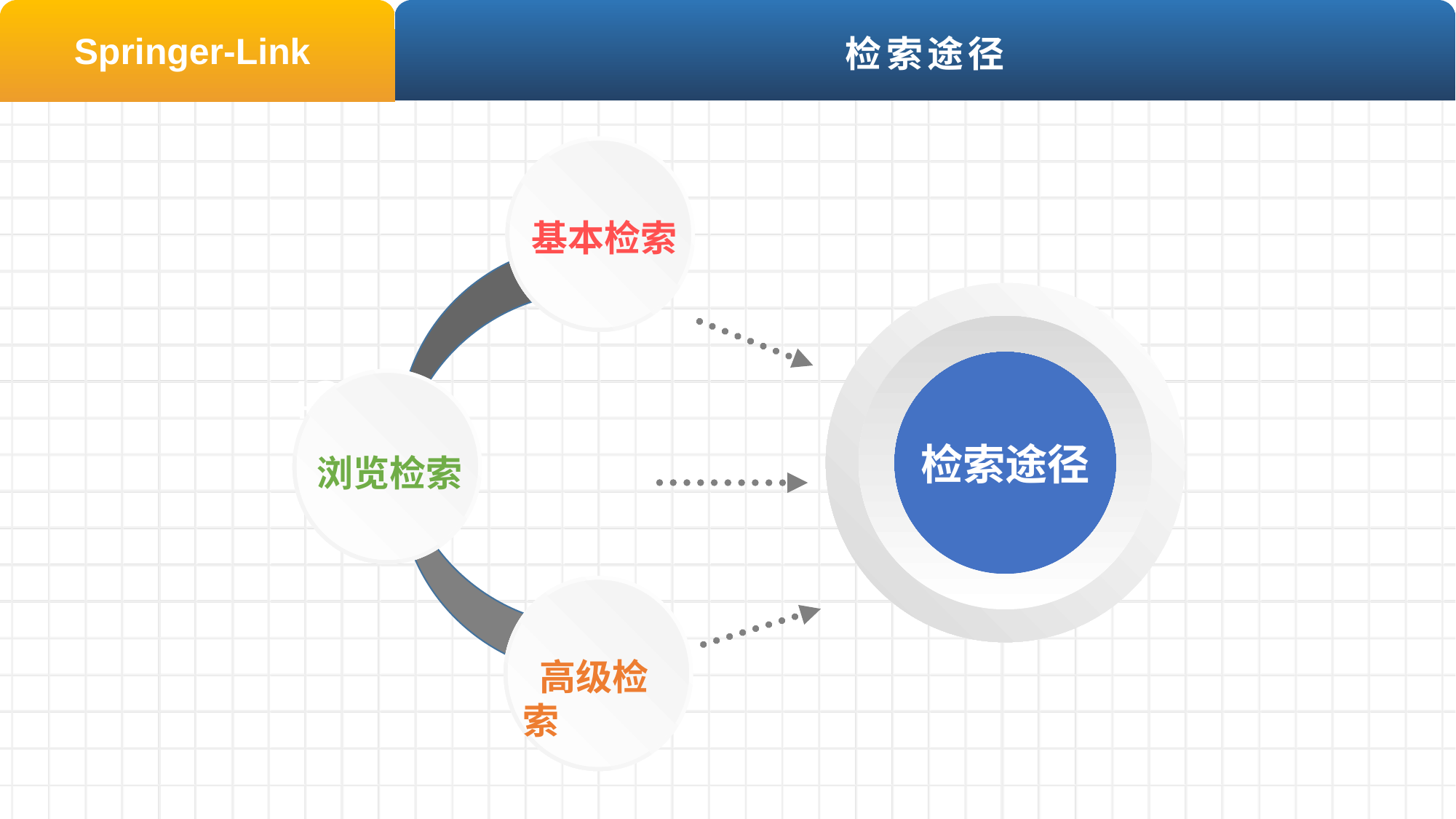

Springer-Link

检索途径

基本检索

检索途径

48

浏览检索

 高级检索